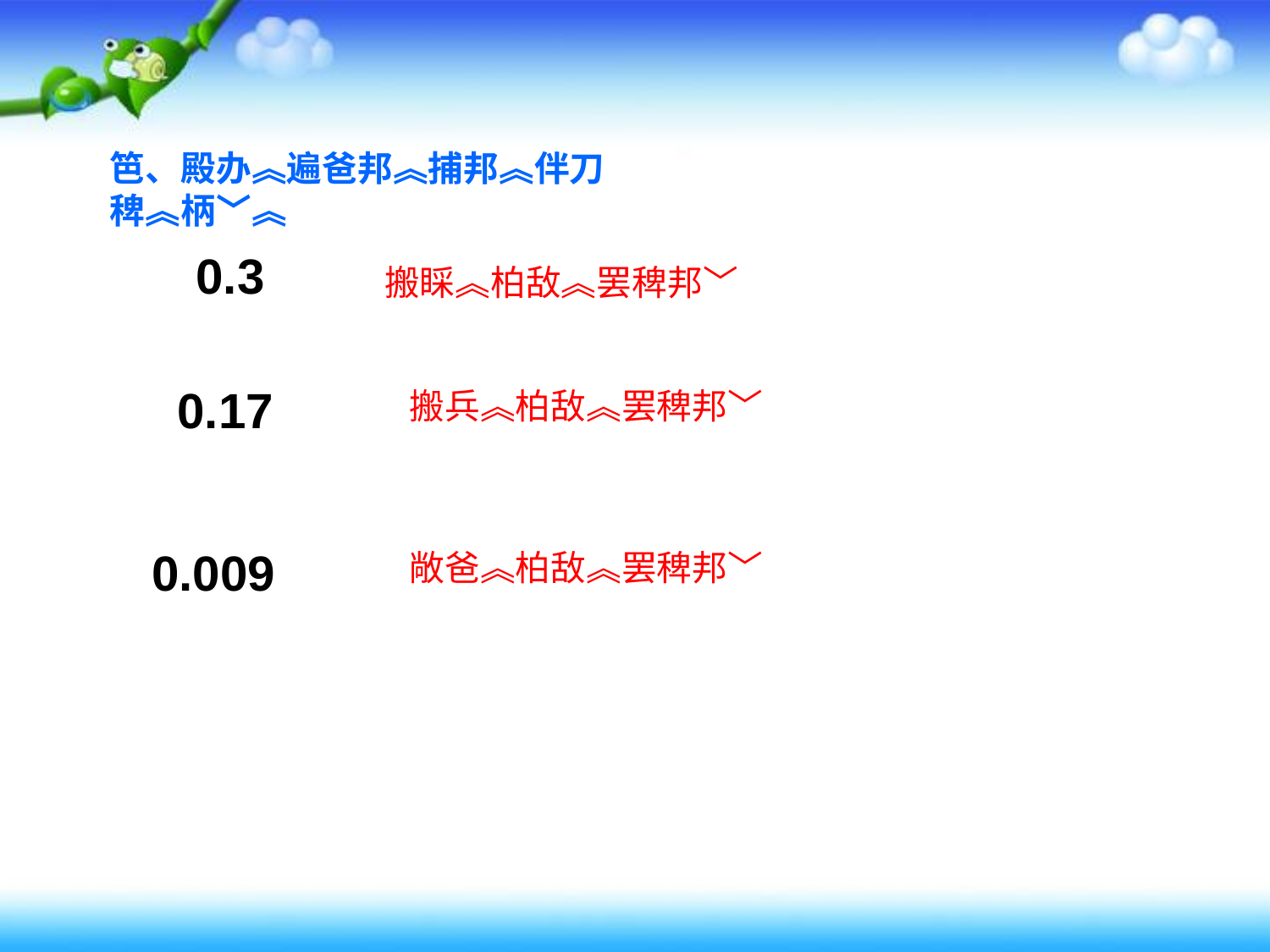

笆、殿办︽遍爸邦︽捕邦︽伴刀稗︽柄﹀︽
0.3
搬睬︽柏敌︽罢稗邦﹀
0.17
搬兵︽柏敌︽罢稗邦﹀
0.009
敞爸︽柏敌︽罢稗邦﹀